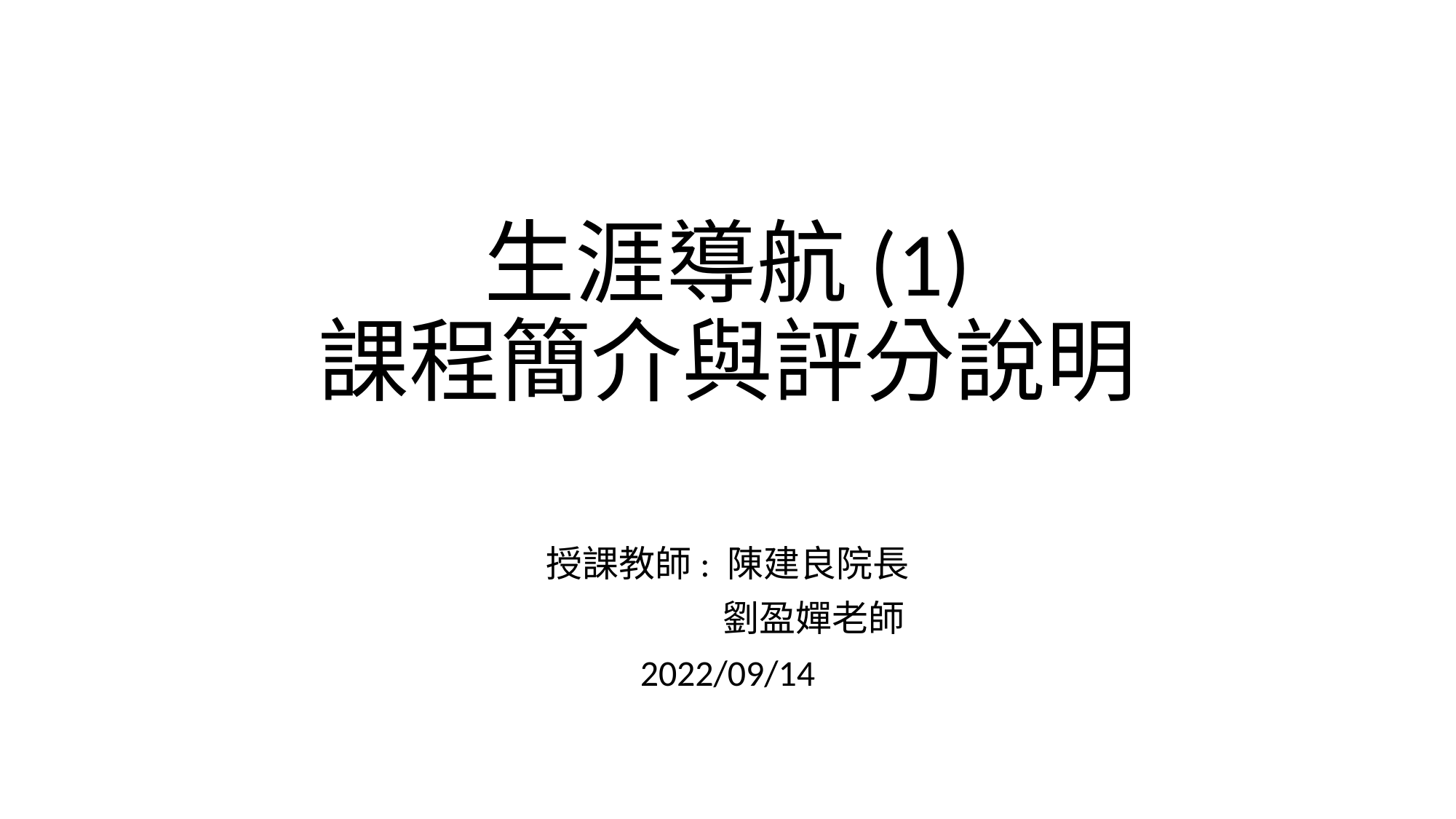

# 生涯導航(1) 課程簡介與評分說明
授課教師: 陳建良院長
                    劉盈嬋老師
2022/09/14